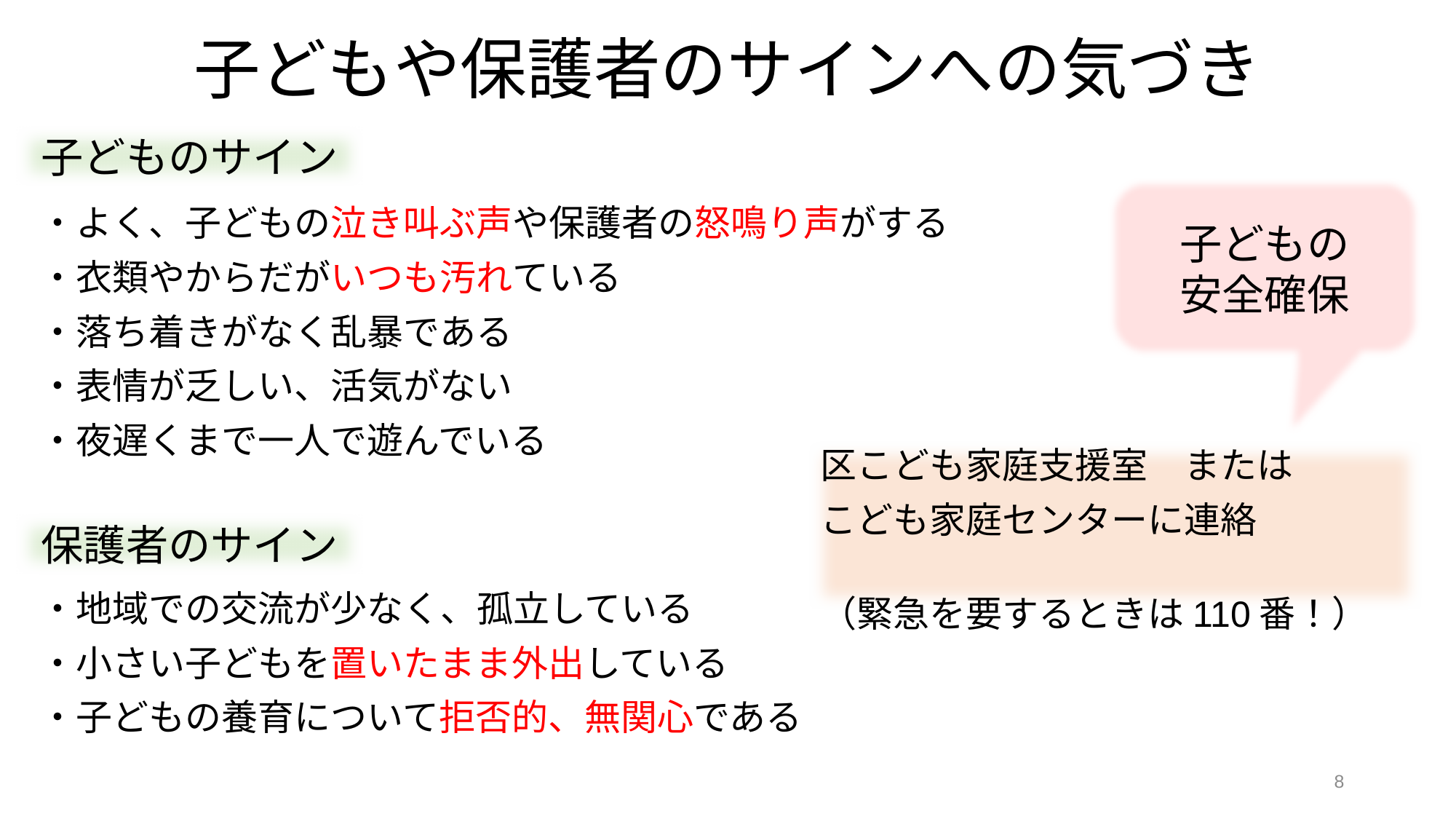

# 子どもや保護者のサインへの気づき
子どものサイン
子どもの
安全確保
・よく、子どもの泣き叫ぶ声や保護者の怒鳴り声がする
・衣類やからだがいつも汚れている
・落ち着きがなく乱暴である
・表情が乏しい、活気がない
・夜遅くまで一人で遊んでいる
区こども家庭支援室　または
こども家庭センターに連絡
（緊急を要するときは110番！）
保護者のサイン
・地域での交流が少なく、孤立している
・小さい子どもを置いたまま外出している
・子どもの養育について拒否的、無関心である

8